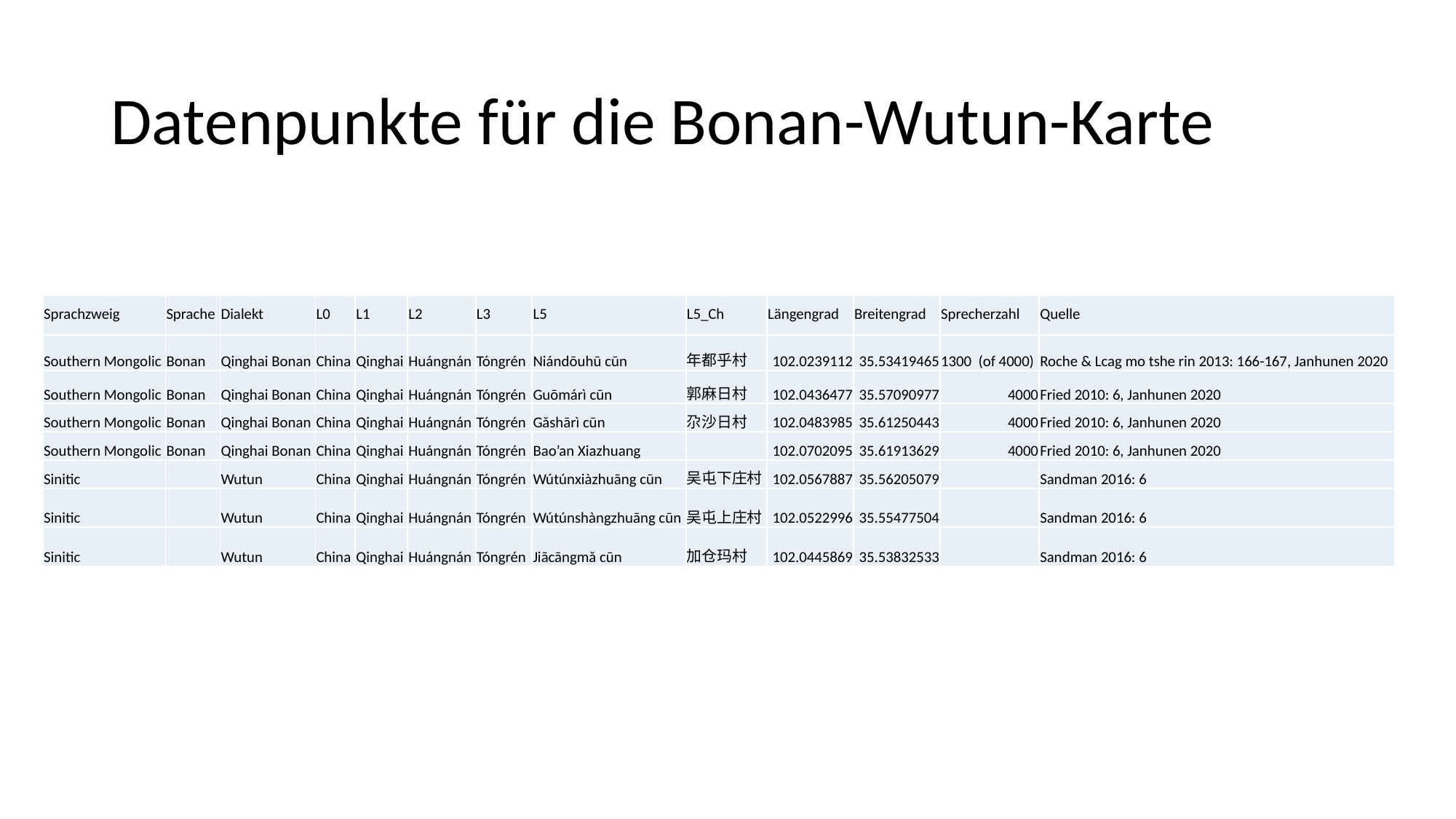

# Datenpunkte für die Bonan-Wutun-Karte
| Sprachzweig | Sprache | Dialekt | L0 | L1 | L2 | L3 | L5 | L5\_Ch | Längengrad | Breitengrad | Sprecherzahl | Quelle |
| --- | --- | --- | --- | --- | --- | --- | --- | --- | --- | --- | --- | --- |
| Southern Mongolic | Bonan | Qinghai Bonan | China | Qinghai | Huángnán | Tóngrén | Niándōuhū cūn | 年都乎村 | 102.0239112 | 35.53419465 | 1300 (of 4000) | Roche & Lcag mo tshe rin 2013: 166-167, Janhunen 2020 |
| Southern Mongolic | Bonan | Qinghai Bonan | China | Qinghai | Huángnán | Tóngrén | Guōmárì cūn | 郭麻日村 | 102.0436477 | 35.57090977 | 4000 | Fried 2010: 6, Janhunen 2020 |
| Southern Mongolic | Bonan | Qinghai Bonan | China | Qinghai | Huángnán | Tóngrén | Gǎshārì cūn | 尕沙日村 | 102.0483985 | 35.61250443 | 4000 | Fried 2010: 6, Janhunen 2020 |
| Southern Mongolic | Bonan | Qinghai Bonan | China | Qinghai | Huángnán | Tóngrén | Bao’an Xiazhuang |  | 102.0702095 | 35.61913629 | 4000 | Fried 2010: 6, Janhunen 2020 |
| Sinitic |  | Wutun | China | Qinghai | Huángnán | Tóngrén | Wútúnxiàzhuāng cūn | 吴屯下庄村 | 102.0567887 | 35.56205079 |  | Sandman 2016: 6 |
| Sinitic |  | Wutun | China | Qinghai | Huángnán | Tóngrén | Wútúnshàngzhuāng cūn | 吴屯上庄村 | 102.0522996 | 35.55477504 |  | Sandman 2016: 6 |
| Sinitic |  | Wutun | China | Qinghai | Huángnán | Tóngrén | Jiācāngmǎ cūn | 加仓玛村 | 102.0445869 | 35.53832533 |  | Sandman 2016: 6 |